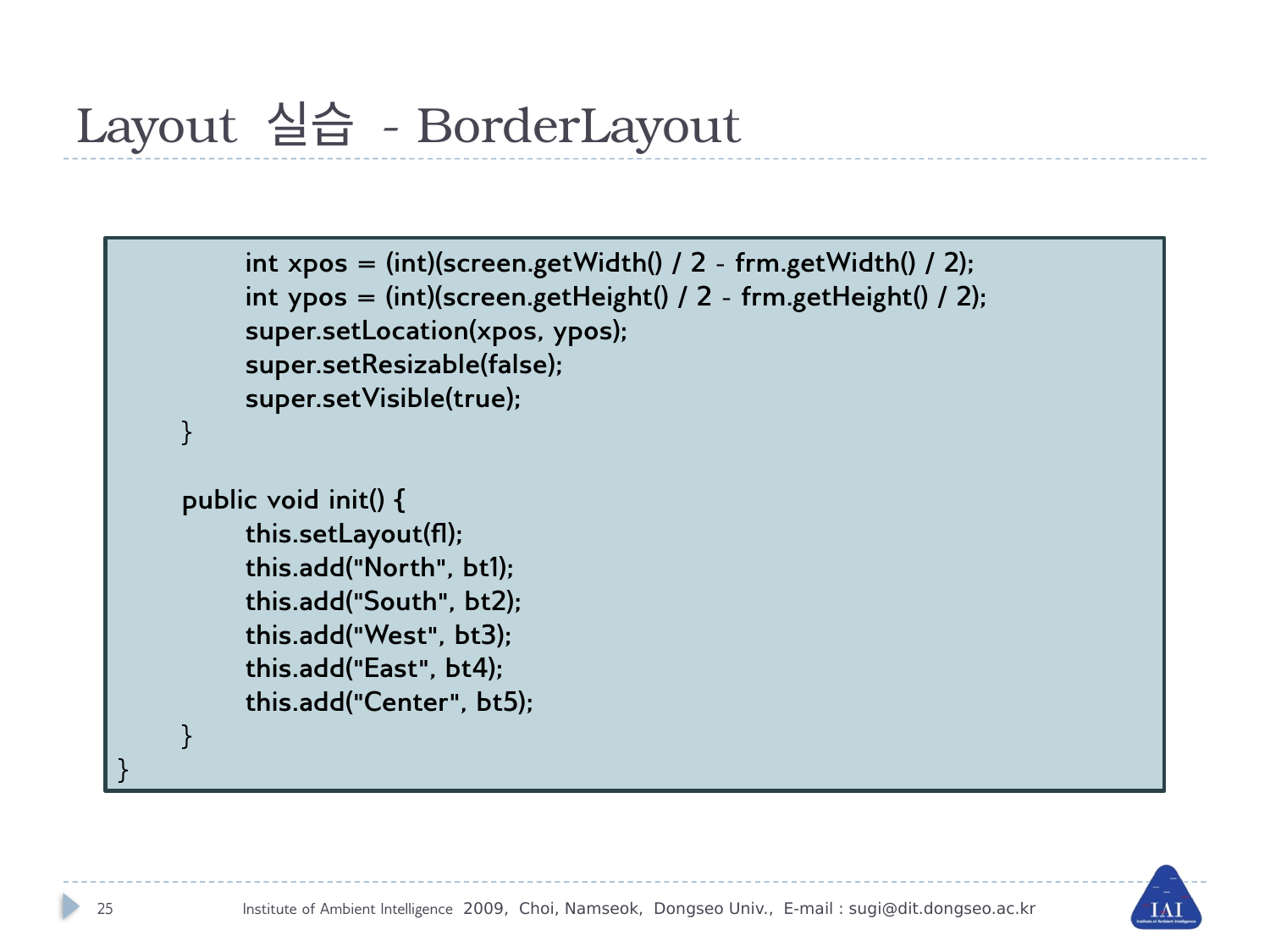

# Layout 실습 - BorderLayout

int xpos = (int)(screen.getWidth() / 2 - frm.getWidth() / 2);
int ypos = (int)(screen.getHeight() / 2 - frm.getHeight() / 2);
super.setLocation(xpos, ypos);
super.setResizable(false);
super.setVisible(true);
}

public void init() {
this.setLayout(fl);
this.add("North", bt1);
this.add("South", bt2);
this.add("West", bt3);
this.add("East", bt4);
this.add("Center", bt5);
}
}